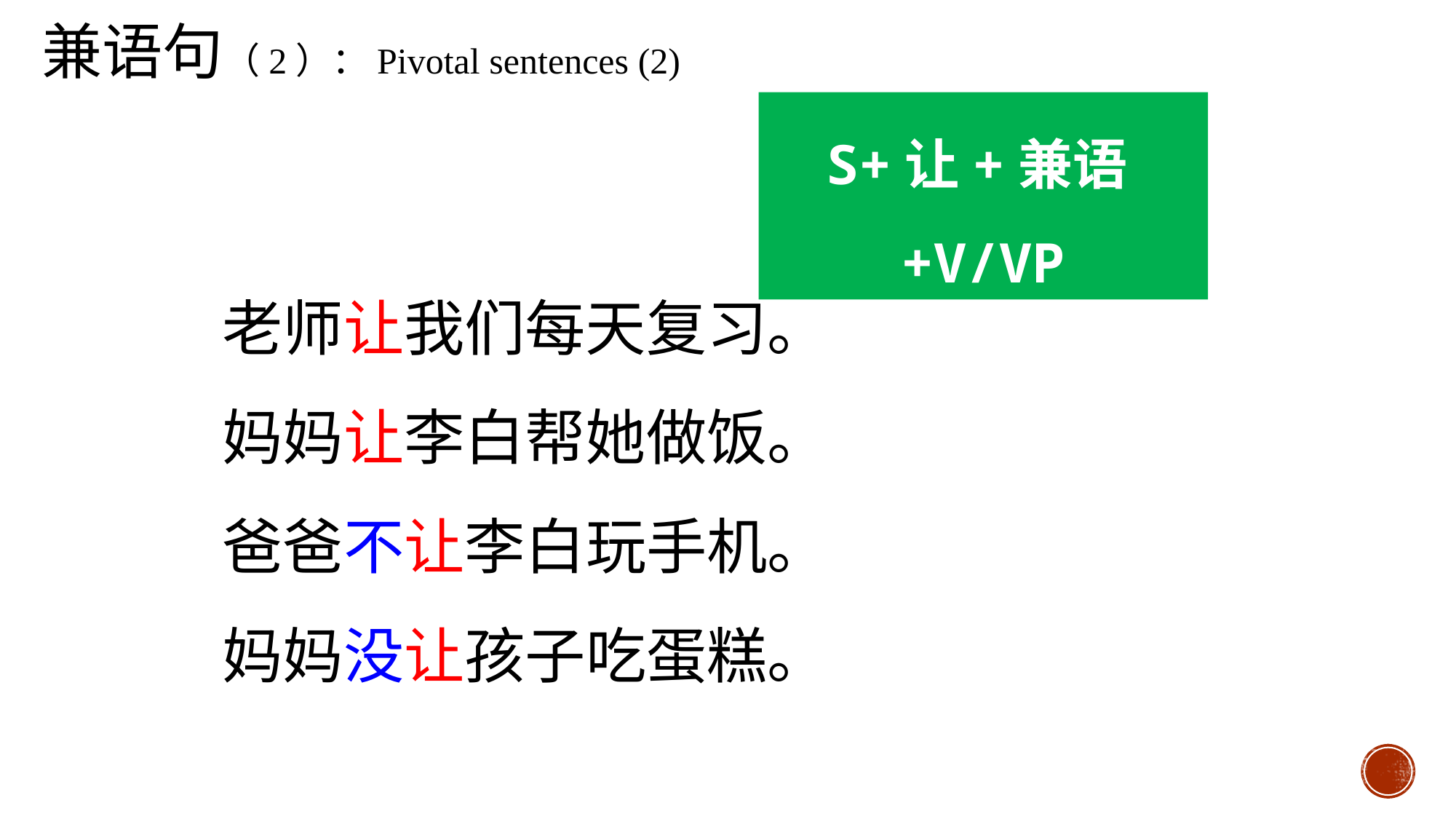

兼语句（2）：Pivotal sentences (2)
S+让+兼语+V/VP
老师让我们每天复习。
妈妈让李白帮她做饭。
爸爸不让李白玩手机。
妈妈没让孩子吃蛋糕。